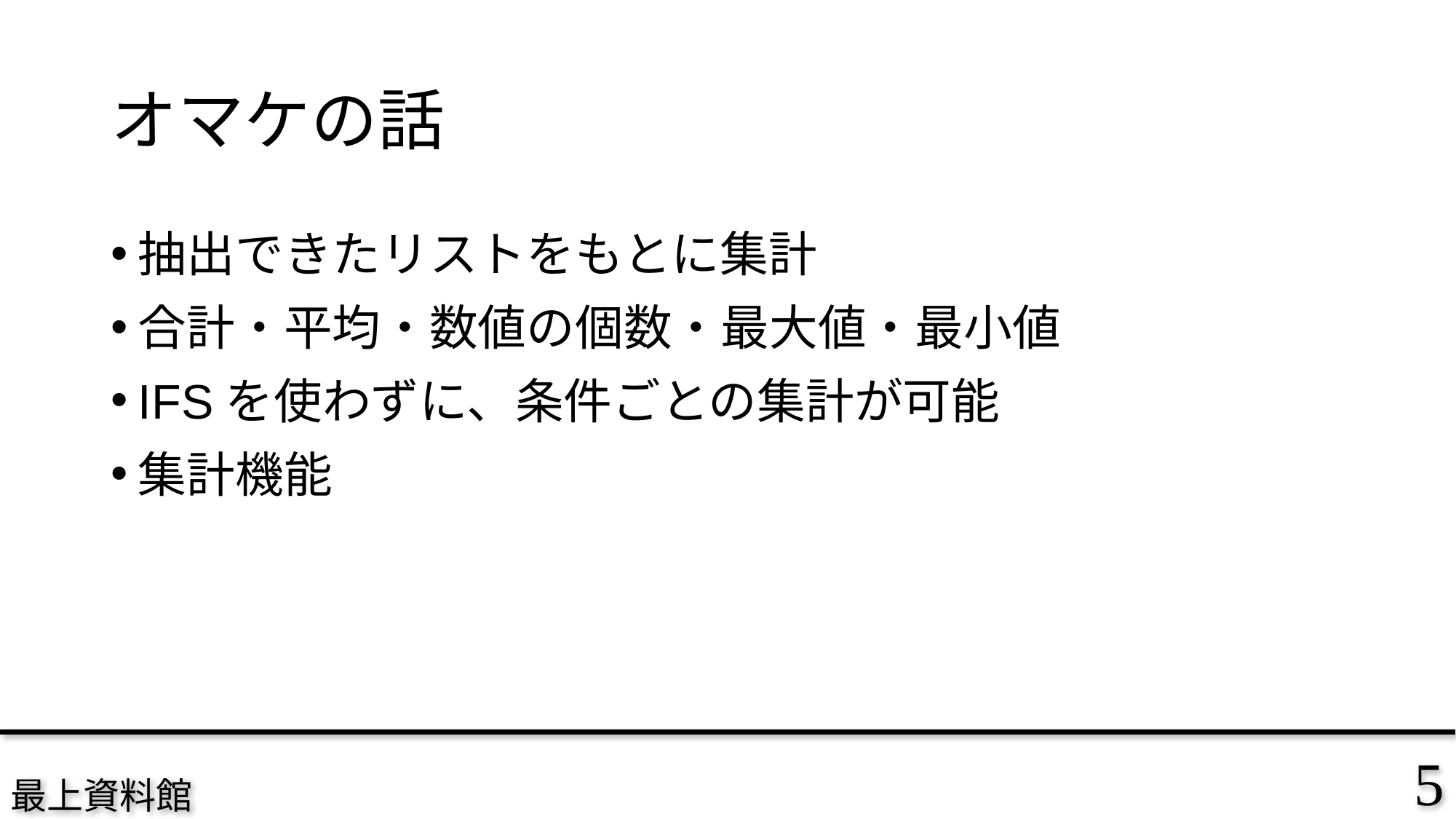

# オマケの話
抽出できたリストをもとに集計
合計・平均・数値の個数・最大値・最小値
IFSを使わずに、条件ごとの集計が可能
集計機能